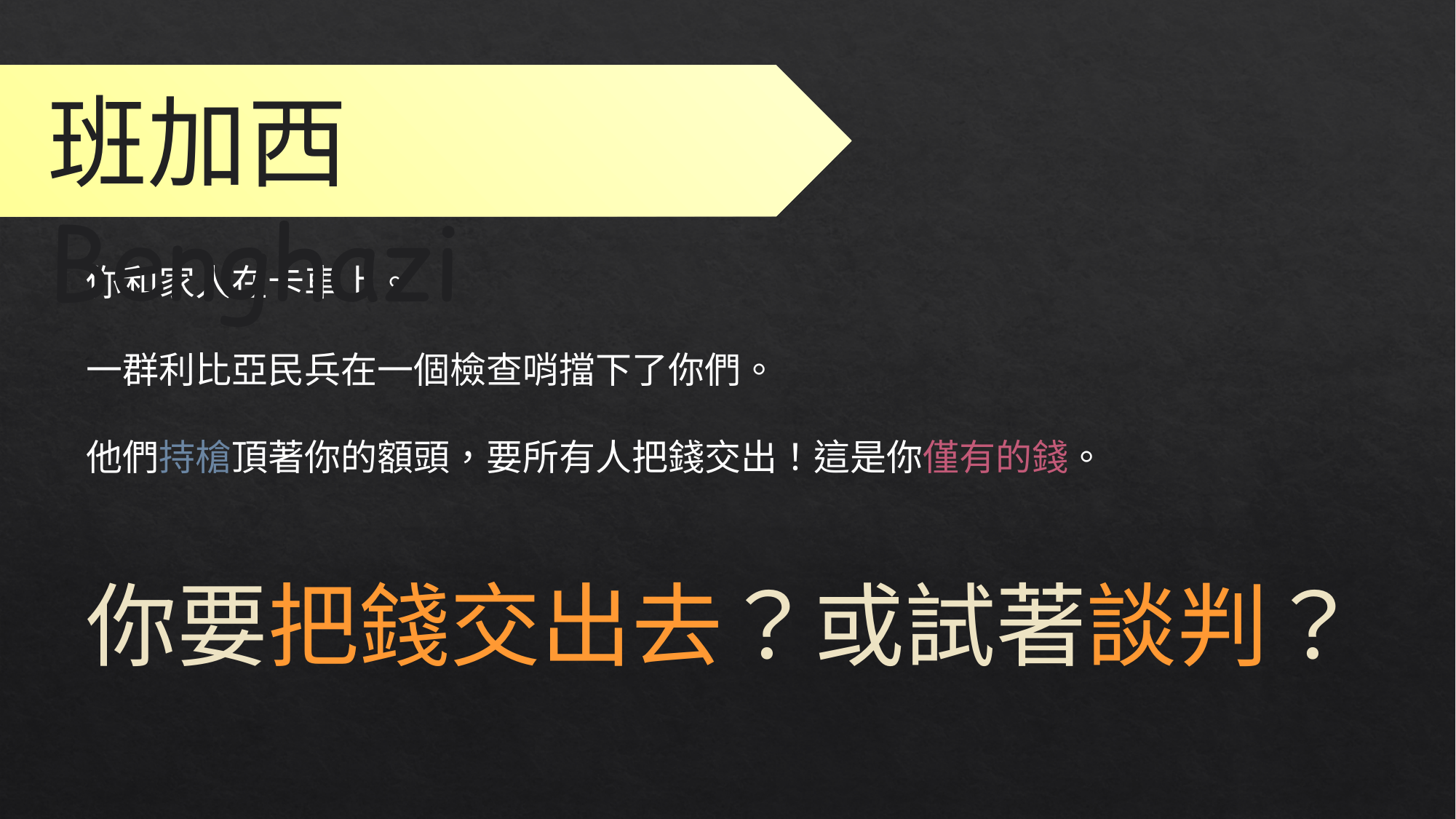

班加西Benghazi
你和家人在卡車上。

一群利比亞民兵在一個檢查哨擋下了你們。

他們持槍頂著你的額頭，要所有人把錢交出！這是你僅有的錢。
你要把錢交出去？或試著談判？